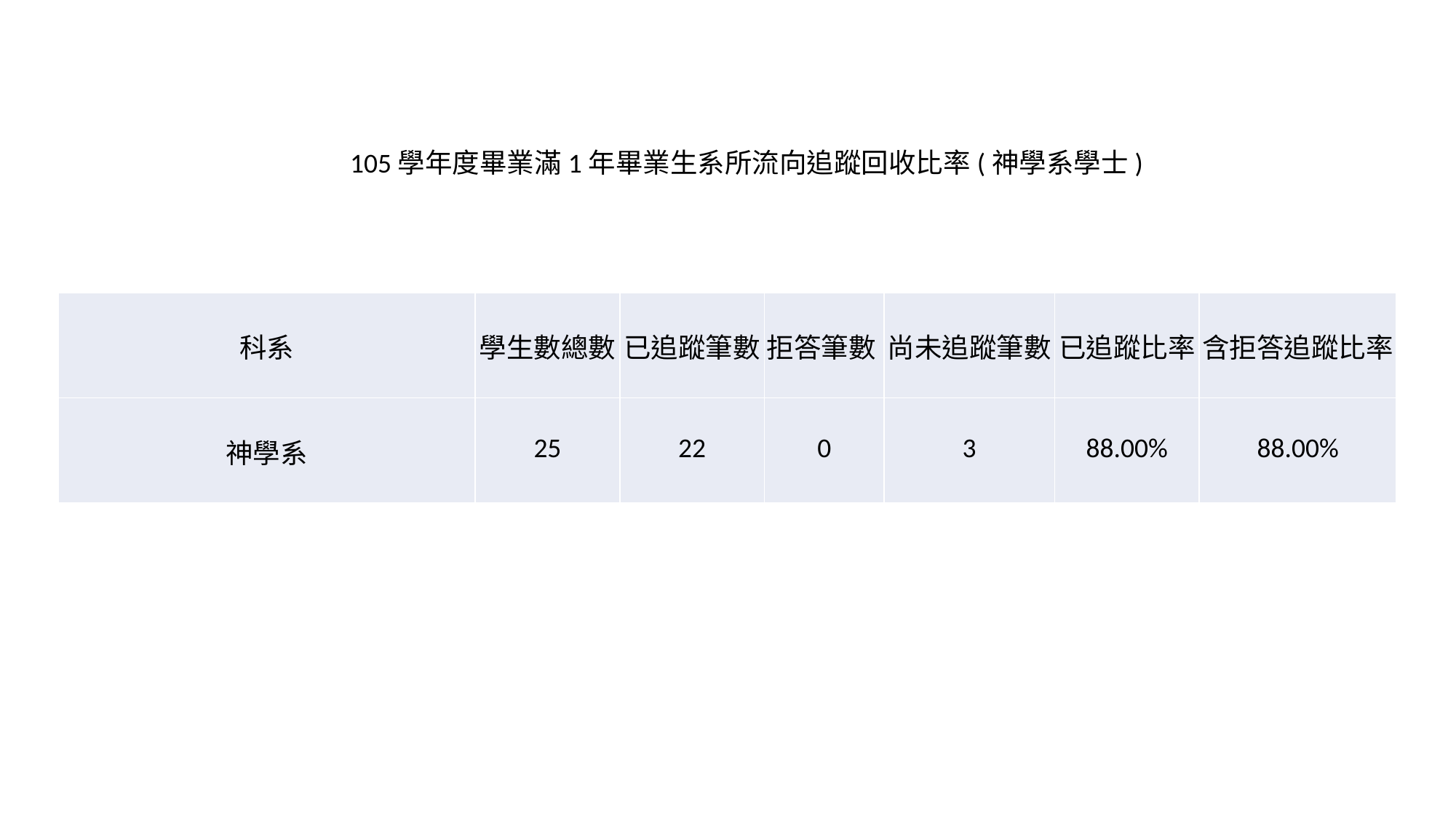

105學年度畢業滿1年畢業生系所流向追蹤回收比率(神學系學士)

| 科系 | 學生數總數 | 已追蹤筆數 | 拒答筆數 | 尚未追蹤筆數 | 已追蹤比率 | 含拒答追蹤比率 |
| --- | --- | --- | --- | --- | --- | --- |
| 神學系 | 25 | 22 | 0 | 3 | 88.00% | 88.00% |